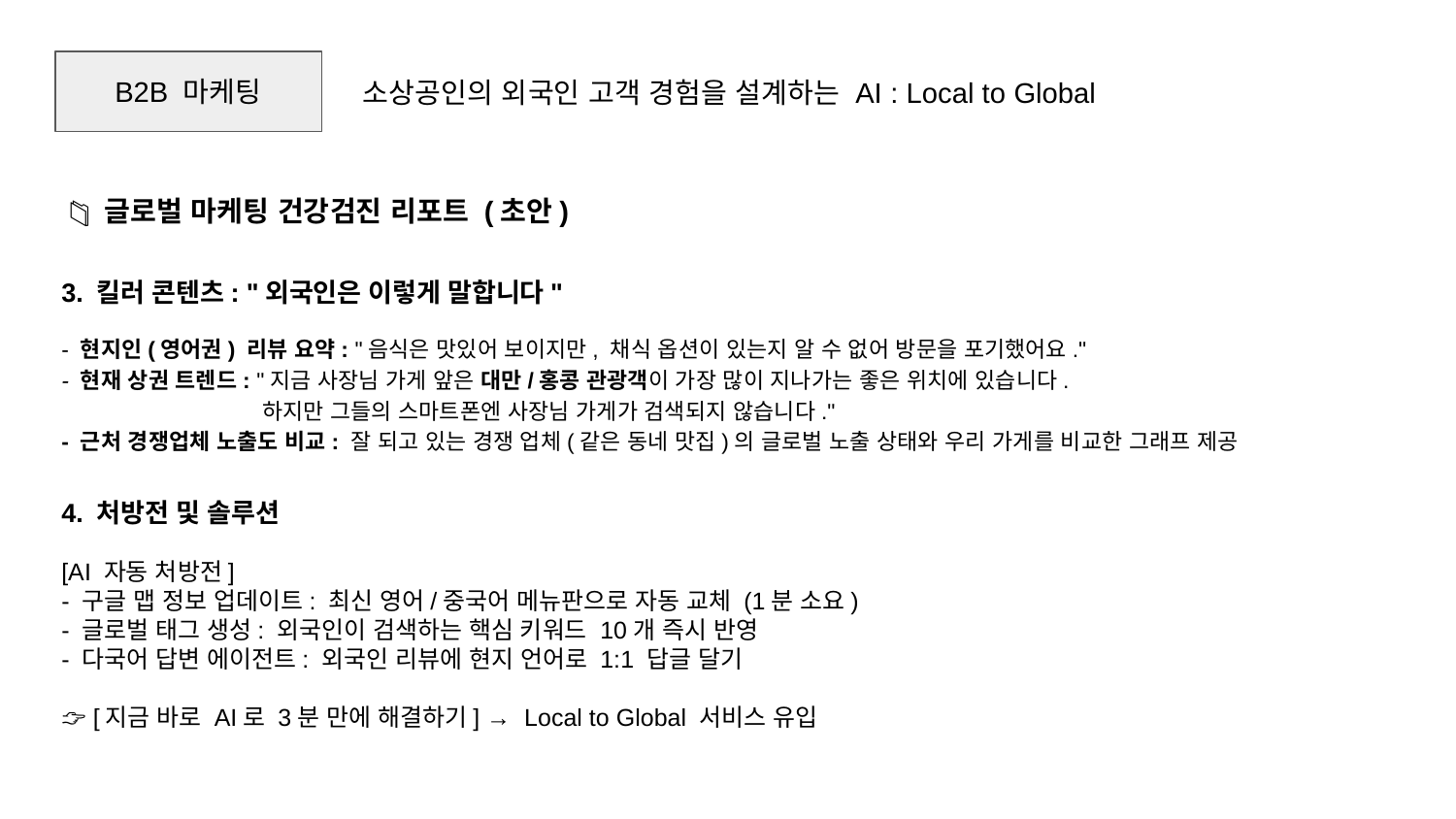

B2B 마케팅
소상공인의 외국인 고객 경험을 설계하는 AI : Local to Global
📁 글로벌 마케팅 건강검진 리포트 (초안)
3. 킬러 콘텐츠: "외국인은 이렇게 말합니다"
- 현지인(영어권) 리뷰 요약: "음식은 맛있어 보이지만, 채식 옵션이 있는지 알 수 없어 방문을 포기했어요."
- 현재 상권 트렌드: "지금 사장님 가게 앞은 대만/홍콩 관광객이 가장 많이 지나가는 좋은 위치에 있습니다.
                               하지만 그들의 스마트폰엔 사장님 가게가 검색되지 않습니다."
- 근처 경쟁업체 노출도 비교: 잘 되고 있는 경쟁 업체(같은 동네 맛집)의 글로벌 노출 상태와 우리 가게를 비교한 그래프 제공
4. 처방전 및 솔루션

[AI 자동 처방전]
- 구글 맵 정보 업데이트: 최신 영어/중국어 메뉴판으로 자동 교체 (1분 소요)
- 글로벌 태그 생성: 외국인이 검색하는 핵심 키워드 10개 즉시 반영
- 다국어 답변 에이전트: 외국인 리뷰에 현지 언어로 1:1 답글 달기

👉 [지금 바로 AI로 3분 만에 해결하기] →  Local to Global 서비스 유입